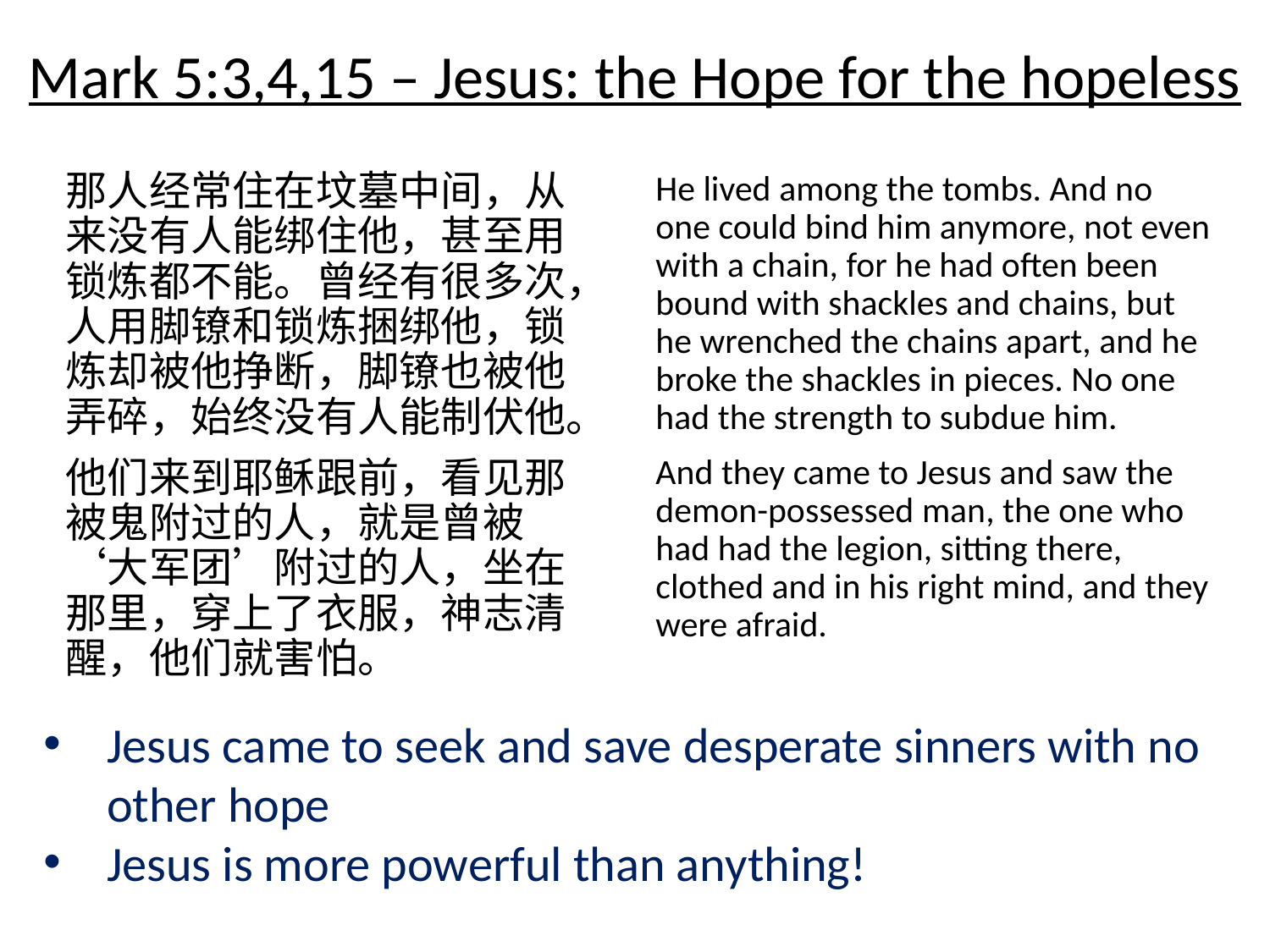

# Mark 5:3,4,15 – Jesus: the Hope for the hopeless
那人经常住在坟墓中间，从来没有人能绑住他，甚至用锁炼都不能。曾经有很多次，人用脚镣和锁炼捆绑他，锁炼却被他挣断，脚镣也被他弄碎，始终没有人能制伏他。
他们来到耶稣跟前，看见那被鬼附过的人，就是曾被‘大军团’附过的人，坐在那里，穿上了衣服，神志清醒，他们就害怕。
He lived among the tombs. And no one could bind him anymore, not even with a chain, for he had often been bound with shackles and chains, but he wrenched the chains apart, and he broke the shackles in pieces. No one had the strength to subdue him.
And they came to Jesus and saw the demon-possessed man, the one who had had the legion, sitting there, clothed and in his right mind, and they were afraid.
Jesus came to seek and save desperate sinners with no other hope
Jesus is more powerful than anything!